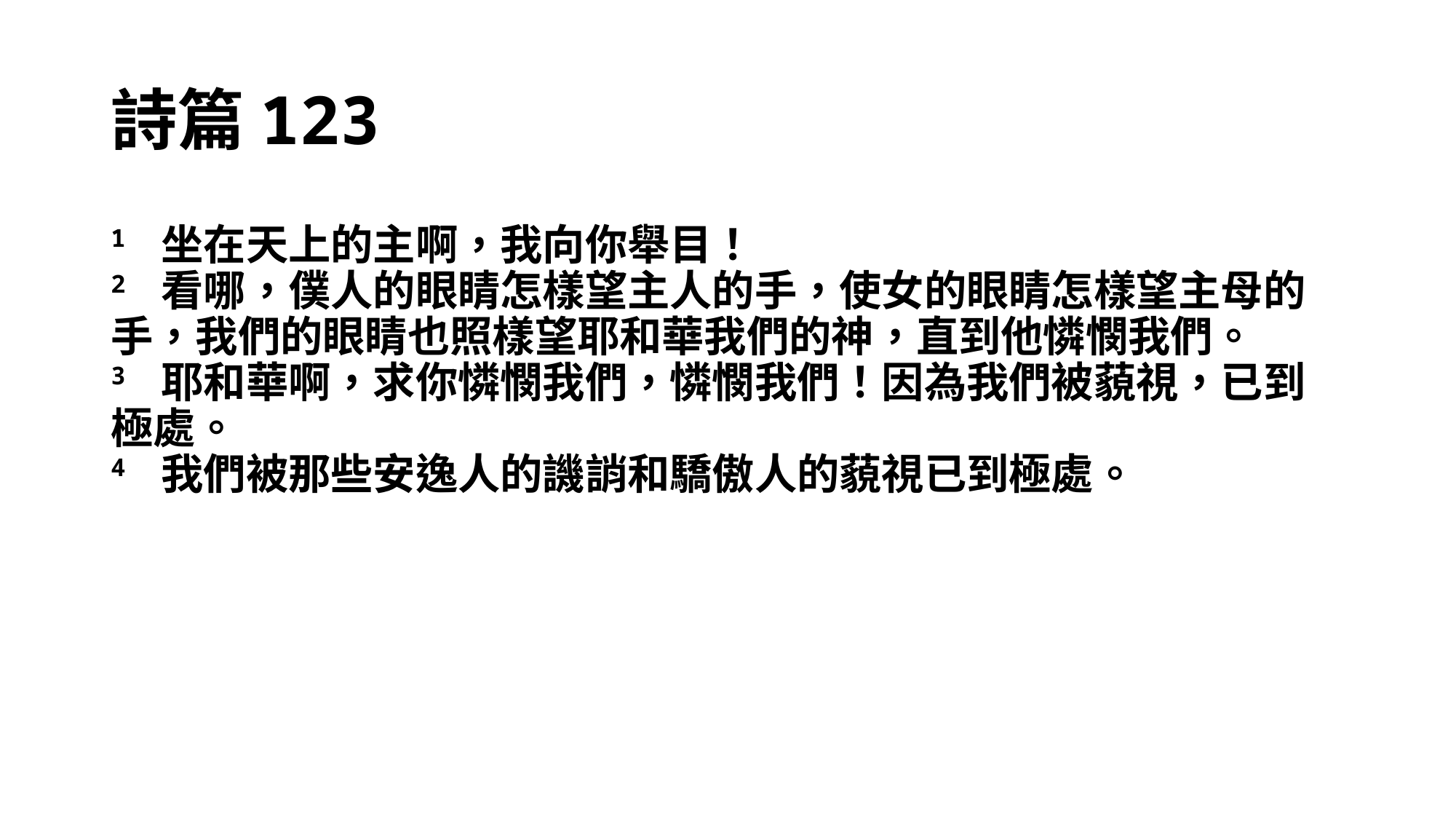

# 詩篇123
​1 坐在天上的主啊，我向你舉目！
2 看哪，僕人的眼睛怎樣望主人的手，使女的眼睛怎樣望主母的手，我們的眼睛也照樣望耶和華我們的神，直到他憐憫我們。
3 耶和華啊，求你憐憫我們，憐憫我們！因為我們被藐視，已到極處。
4 我們被那些安逸人的譏誚和驕傲人的藐視已到極處。